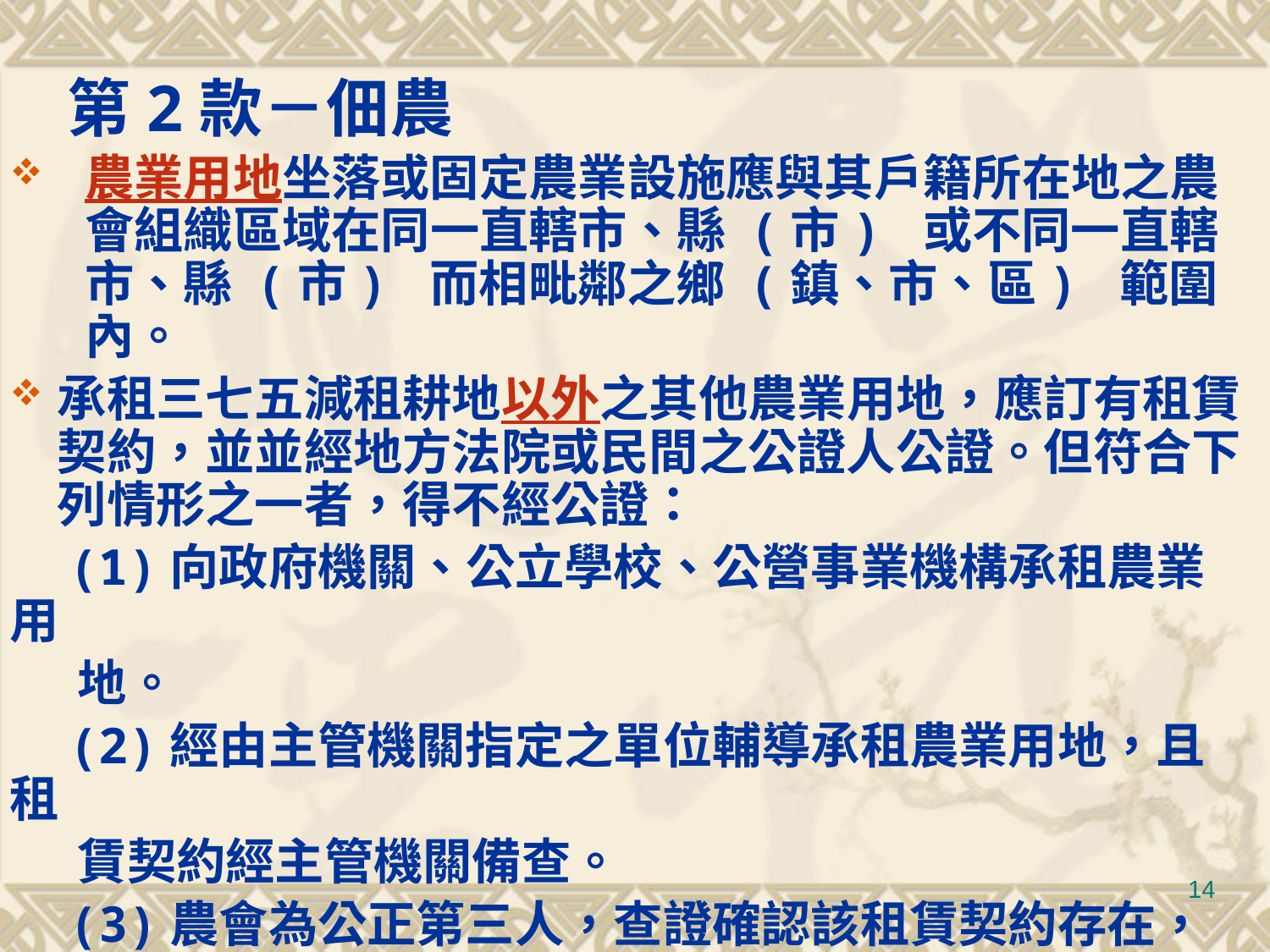

# 第2款－佃農
農業用地坐落或固定農業設施應與其戶籍所在地之農會組織區域在同一直轄市、縣 (市) 或不同一直轄市、縣 (市) 而相毗鄰之鄉 (鎮、市、區) 範圍內。
承租三七五減租耕地以外之其他農業用地，應訂有租賃契約，並並經地方法院或民間之公證人公證。但符合下列情形之一者，得不經公證：
  (1)向政府機關、公立學校、公營事業機構承租農業用
     地。
  (2)經由主管機關指定之單位輔導承租農業用地，且租
     賃契約經主管機關備查。
  (3)農會為公正第三人，查證確認該租賃契約存在，並
     經直轄市、縣（市）主管機關備查。
     (103.6.20修正)
14